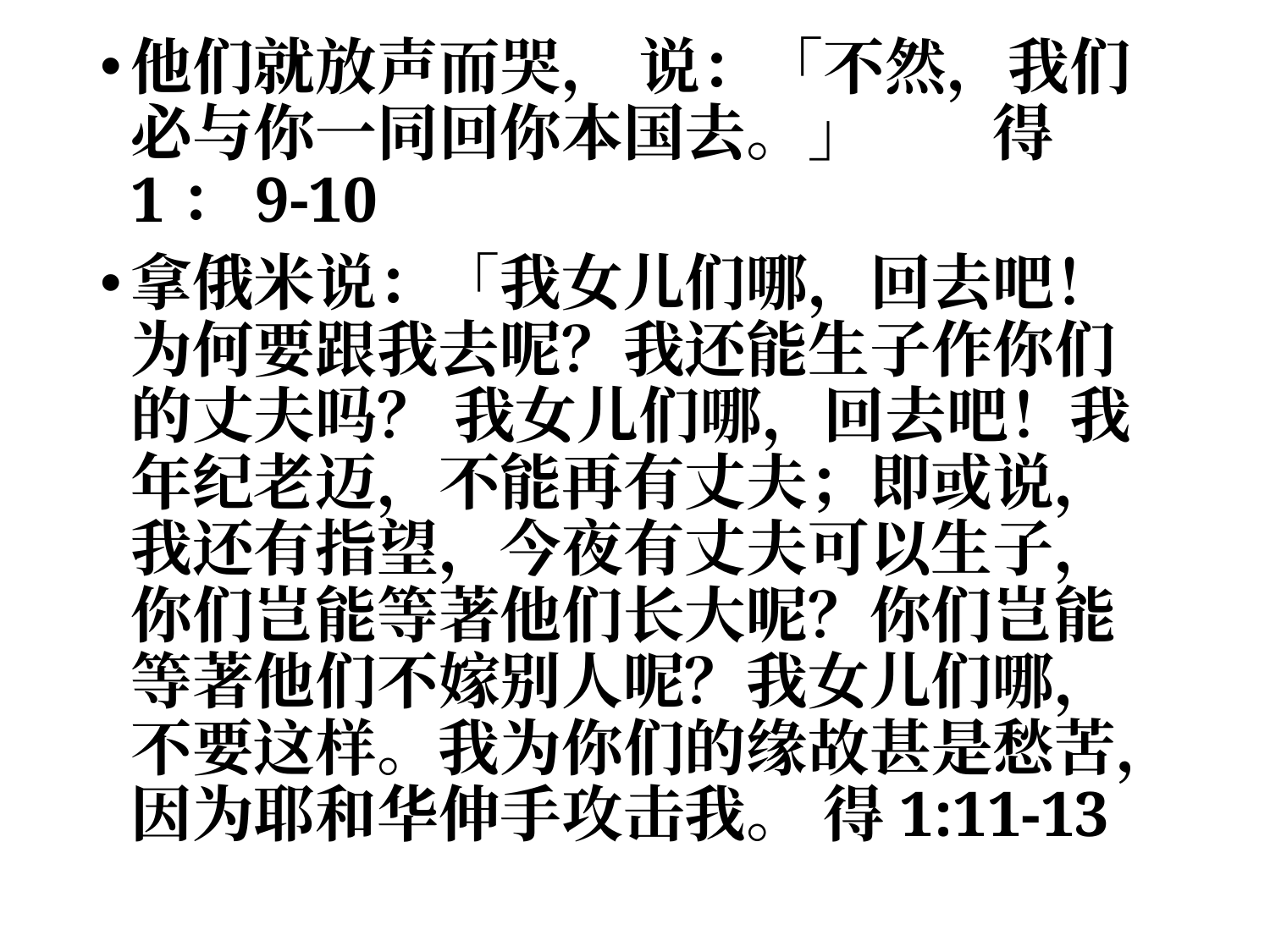

他们就放声而哭， 说：「不然，我们必与你一同回你本国去。」 						得 1：9-10
拿俄米说：「我女儿们哪，回去吧！为何要跟我去呢？我还能生子作你们的丈夫吗？ 我女儿们哪，回去吧！我年纪老迈，不能再有丈夫；即或说，我还有指望，今夜有丈夫可以生子，你们岂能等著他们长大呢？你们岂能等著他们不嫁别人呢？我女儿们哪，不要这样。我为你们的缘故甚是愁苦，因为耶和华伸手攻击我。 得1:11-13